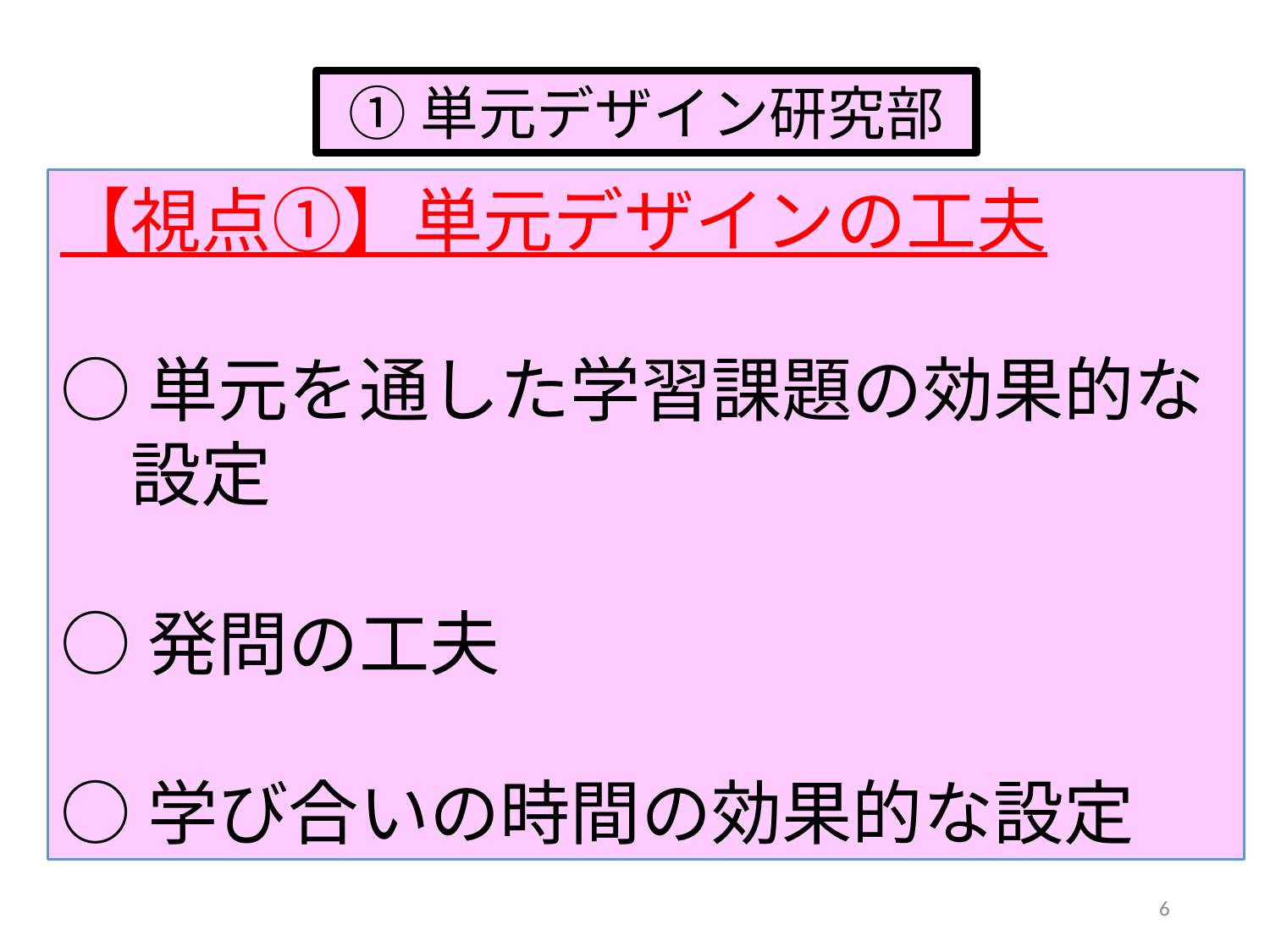

①単元デザイン研究部
【視点①】単元デザインの工夫

○単元を通した学習課題の効果的な
　設定

○発問の工夫

○学び合いの時間の効果的な設定
6